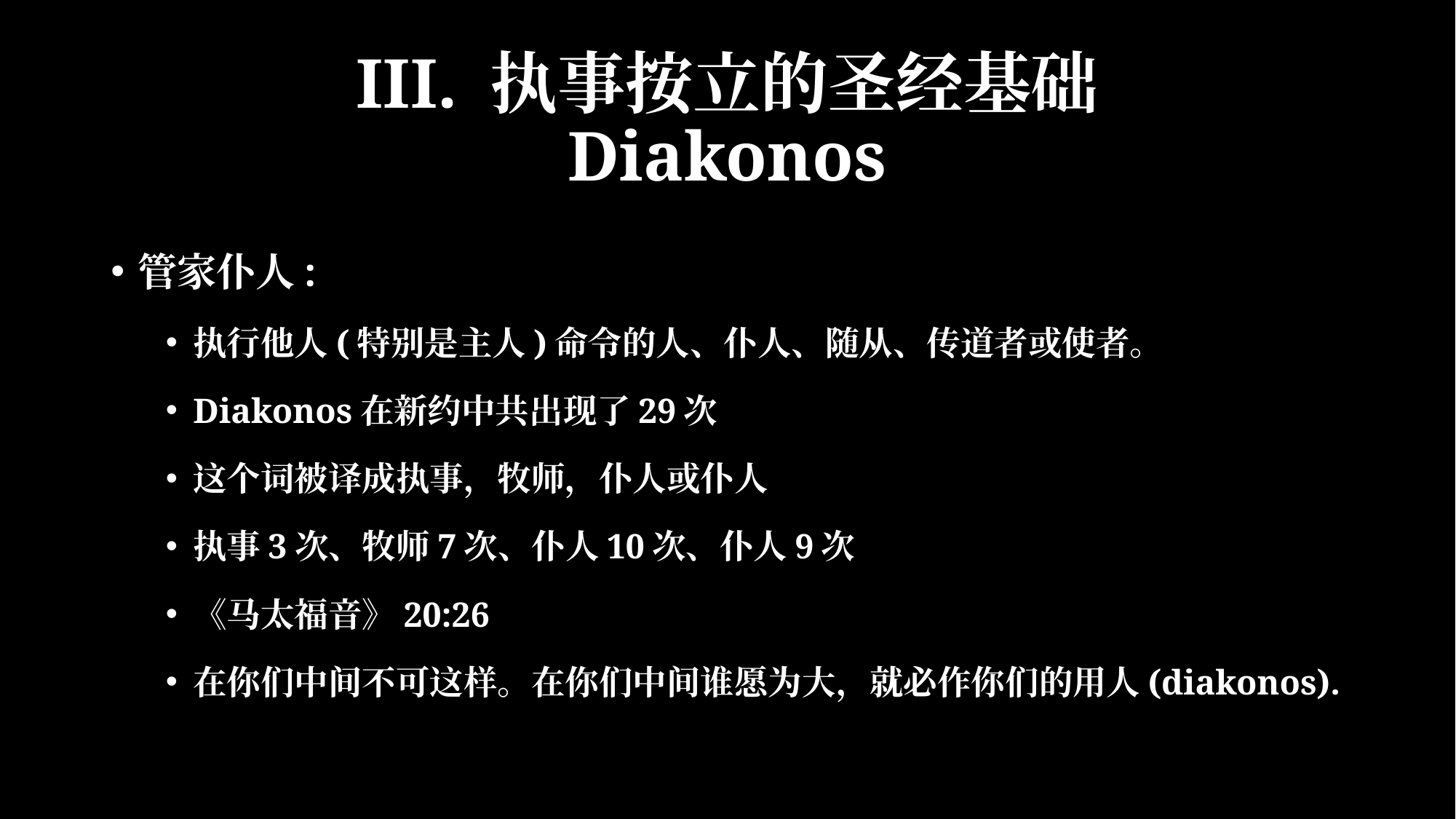

# III. 执事按立的圣经基础 Diakonos
管家仆人:
执行他人(特别是主人)命令的人、仆人、随从、传道者或使者。
Diakonos在新约中共出现了29次
这个词被译成执事，牧师，仆人或仆人
执事3次、牧师7次、仆人10次、仆人9次
《马太福音》20:26
在你们中间不可这样。在你们中间谁愿为大，就必作你们的用人(diakonos).